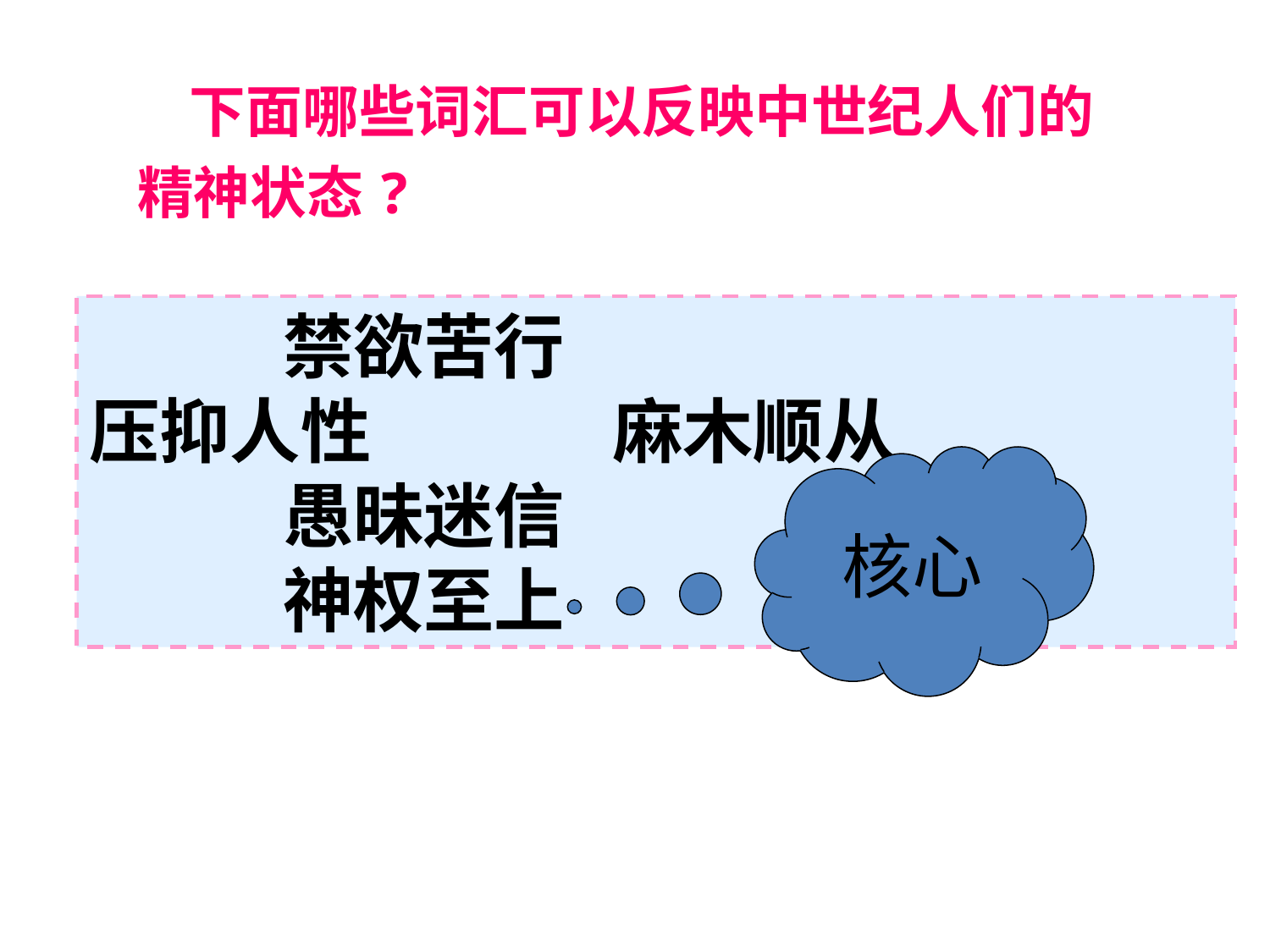

下面哪些词汇可以反映中世纪人们的精神状态?
           禁欲苦行
压抑人性               麻木顺从
           愚昧迷信
           神权至上
核心